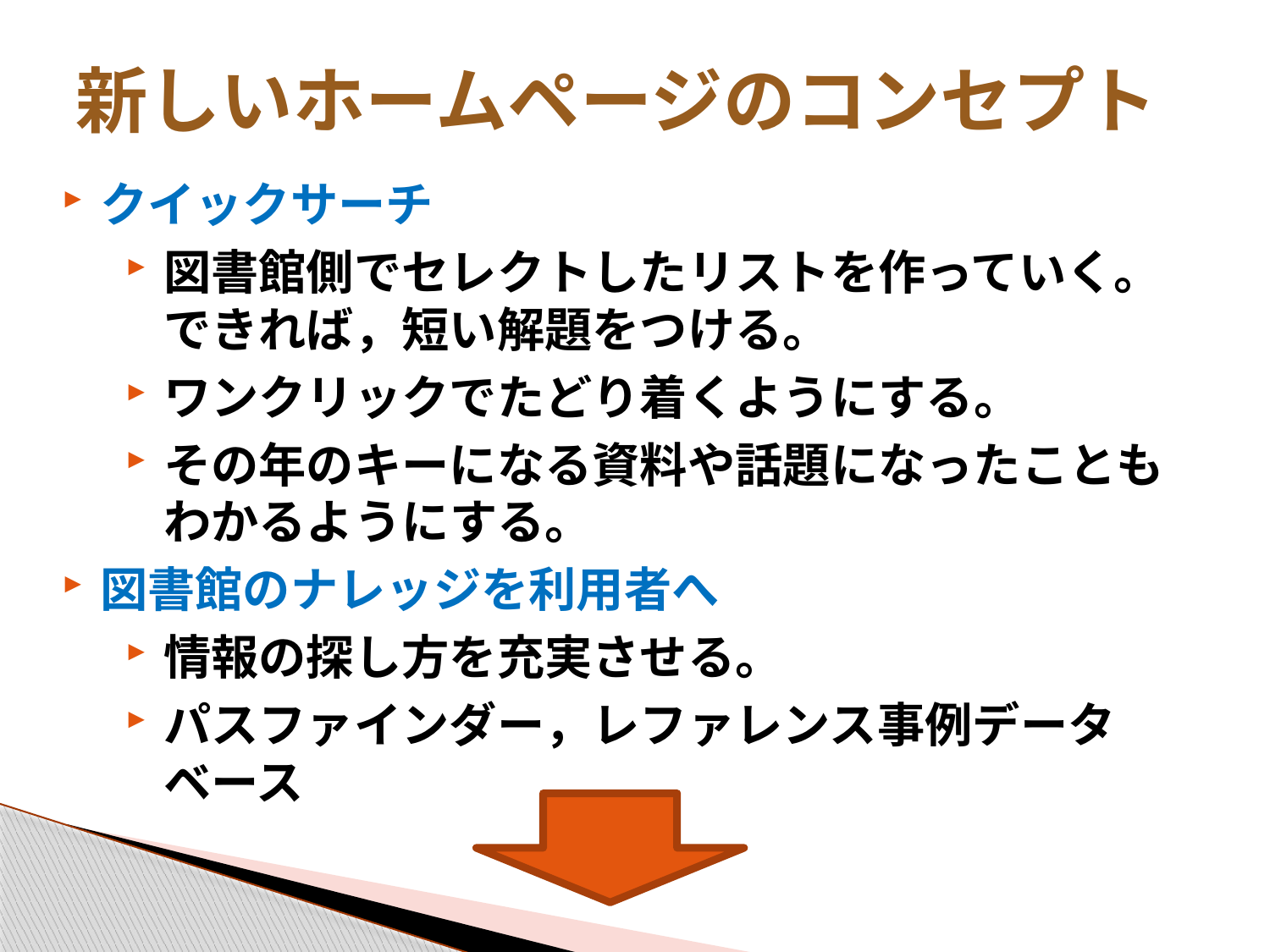

# 新しいホームページのコンセプト
クイックサーチ
図書館側でセレクトしたリストを作っていく。できれば，短い解題をつける。
ワンクリックでたどり着くようにする。
その年のキーになる資料や話題になったこともわかるようにする。
図書館のナレッジを利用者へ
情報の探し方を充実させる。
パスファインダー，レファレンス事例データベース